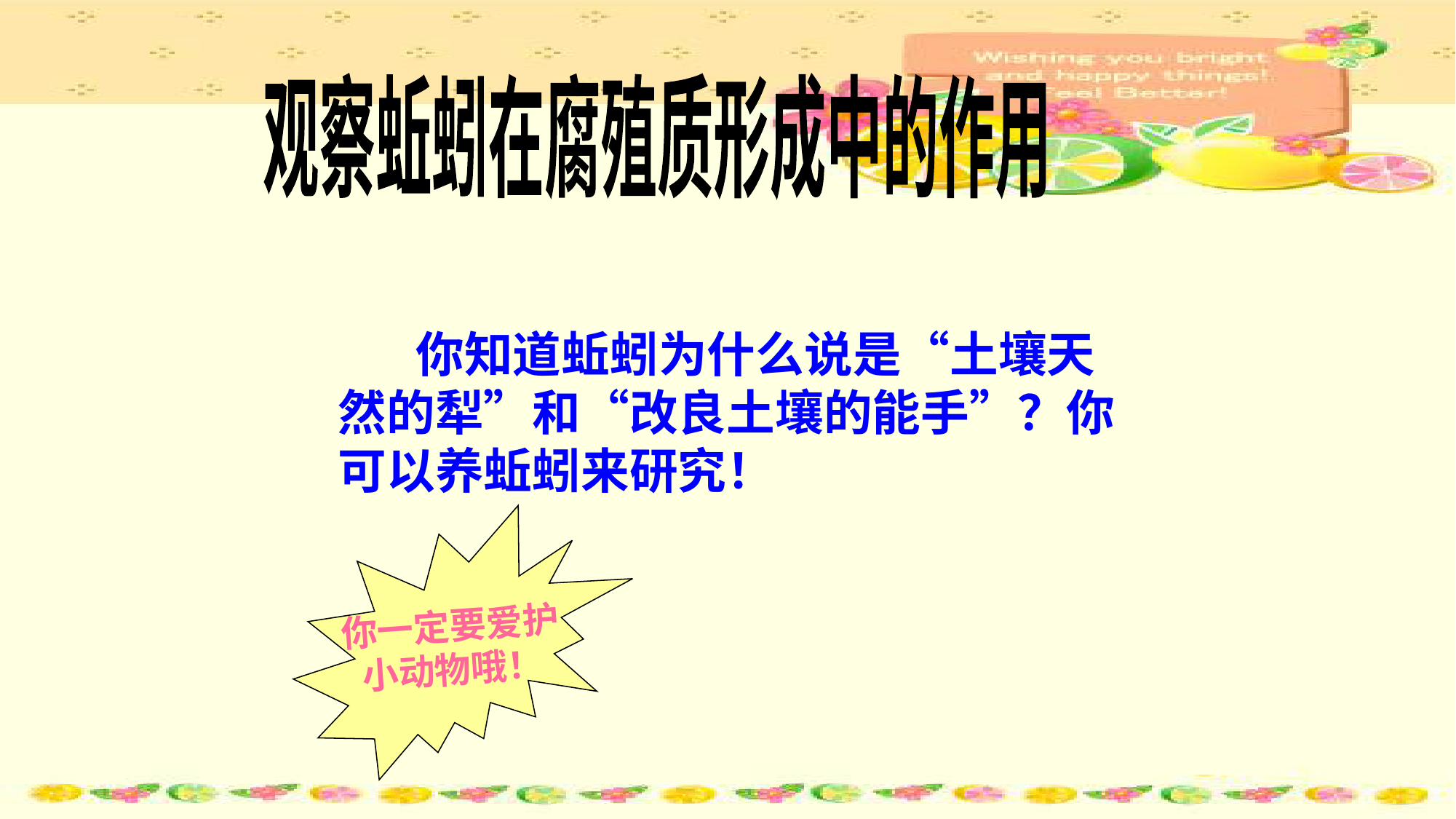

观察蚯蚓在腐殖质形成中的作用
       你知道蚯蚓为什么说是“土壤天然的犁”和“改良土壤的能手”？你可以养蚯蚓来研究！
你一定要爱护
小动物哦！